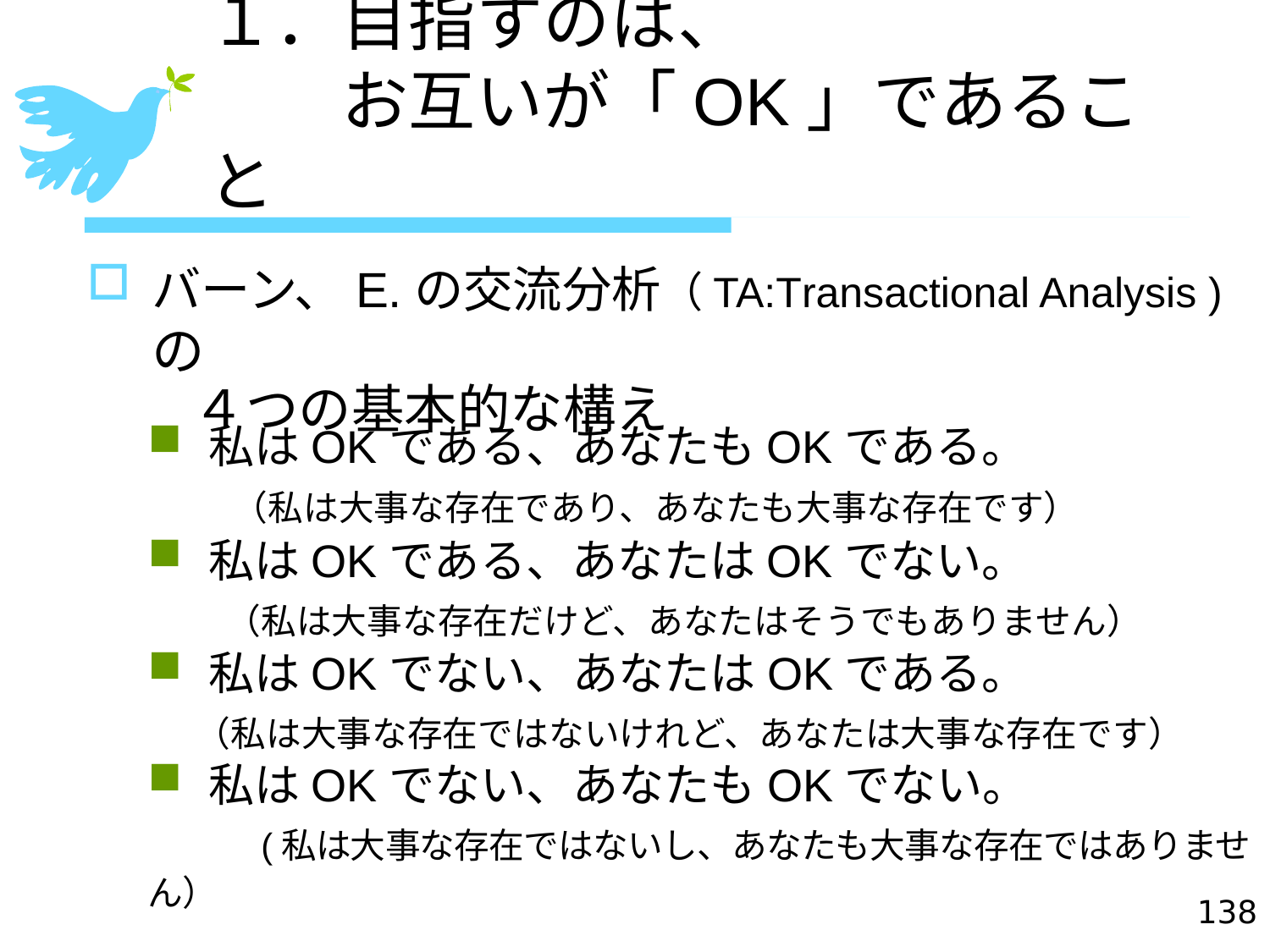

# １．目指すのは、 　　お互いが「OK」であること
バーン、E.の交流分析（TA:Transactional Analysis )の
　　４つの基本的な構え

私はOKである、あなたもOKである。
　　（私は大事な存在であり、あなたも大事な存在です）
私はOKである、あなたはOKでない。
　　（私は大事な存在だけど、あなたはそうでもありません）
私はOKでない、あなたはOKである。
     （私は大事な存在ではないけれど、あなたは大事な存在です）
私はOKでない、あなたもOKでない。
　　　(私は大事な存在ではないし、あなたも大事な存在ではありません）

138